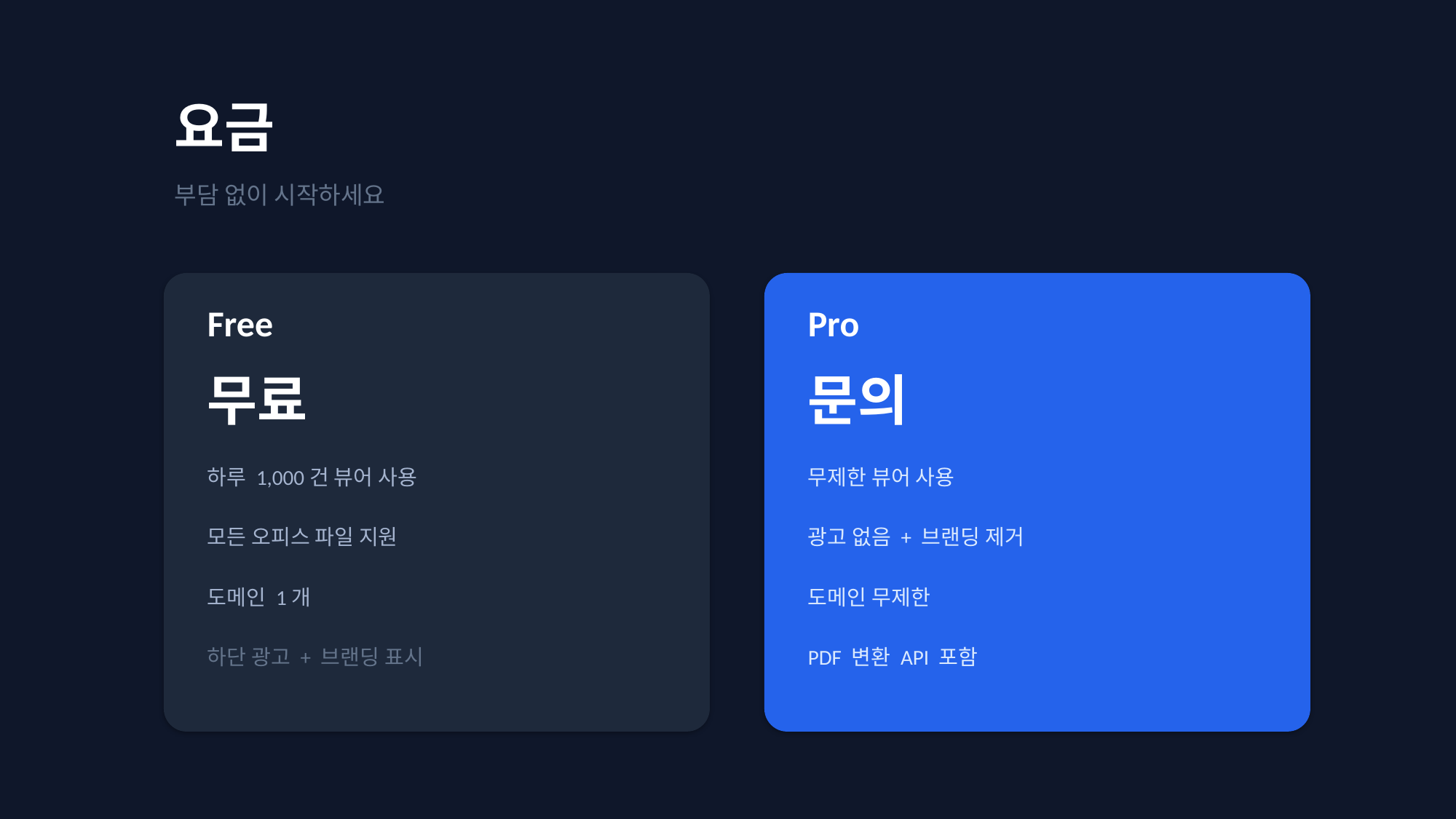

요금
부담 없이 시작하세요

Free
Pro
무료
문의
하루 1,000건 뷰어 사용
무제한 뷰어 사용
모든 오피스 파일 지원
광고 없음 + 브랜딩 제거
도메인 1개
도메인 무제한
하단 광고 + 브랜딩 표시
PDF 변환 API 포함